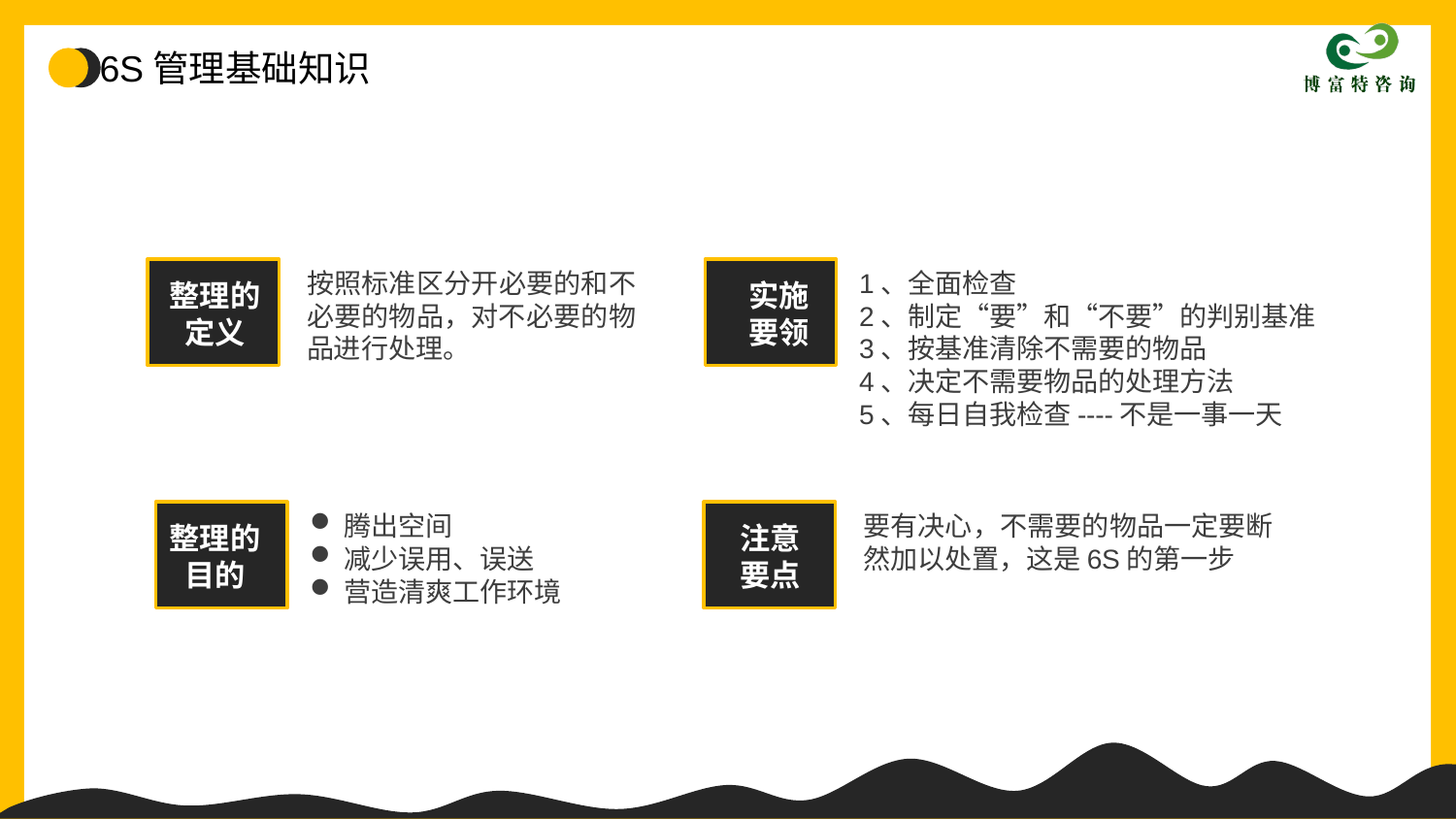

整理的定义
按照标准区分开必要的和不必要的物品，对不必要的物品进行处理。

实施要领
1、全面检查
2、制定“要”和“不要”的判别基准
3、按基准清除不需要的物品
4、决定不需要物品的处理方法
5、每日自我检查----不是一事一天

整理的目的
腾出空间
减少误用、误送
营造清爽工作环境

注意要点
要有决心，不需要的物品一定要断然加以处置，这是6S的第一步